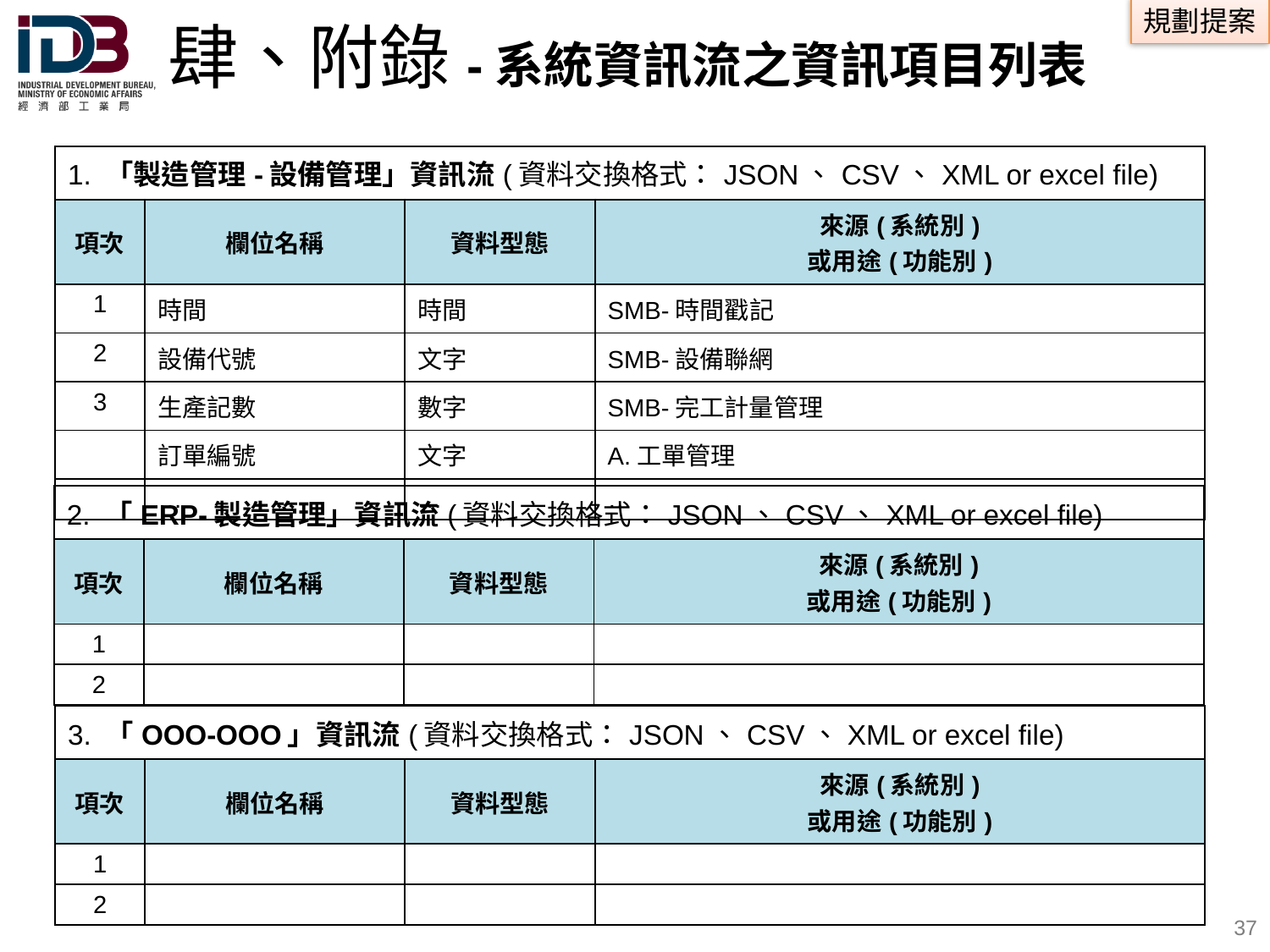

# 肆、附錄-系統資訊流之資訊項目列表
| 1. 「製造管理-設備管理」資訊流(資料交換格式：JSON、CSV、XML or excel file) |  |  |  |
| --- | --- | --- | --- |
| 項次 | 欄位名稱 | 資料型態 | 來源(系統別) 或用途(功能別) |
| 1 | 時間 | 時間 | SMB-時間戳記 |
| 2 | 設備代號 | 文字 | SMB-設備聯網 |
| 3 | 生產記數 | 數字 | SMB-完工計量管理 |
|  | 訂單編號 | 文字 | A.工單管理 |
|  | … | … | … |
| 2. 「ERP-製造管理」資訊流(資料交換格式：JSON、CSV、XML or excel file) |  |  |  |
| --- | --- | --- | --- |
| 項次 | 欄位名稱 | 資料型態 | 來源(系統別) 或用途(功能別) |
| 1 |  |  |  |
| 2 |  |  |  |
| 3. 「OOO-OOO」資訊流(資料交換格式：JSON、CSV、XML or excel file) |  |  |  |
| --- | --- | --- | --- |
| 項次 | 欄位名稱 | 資料型態 | 來源(系統別) 或用途(功能別) |
| 1 |  |  |  |
| 2 |  |  |  |
37